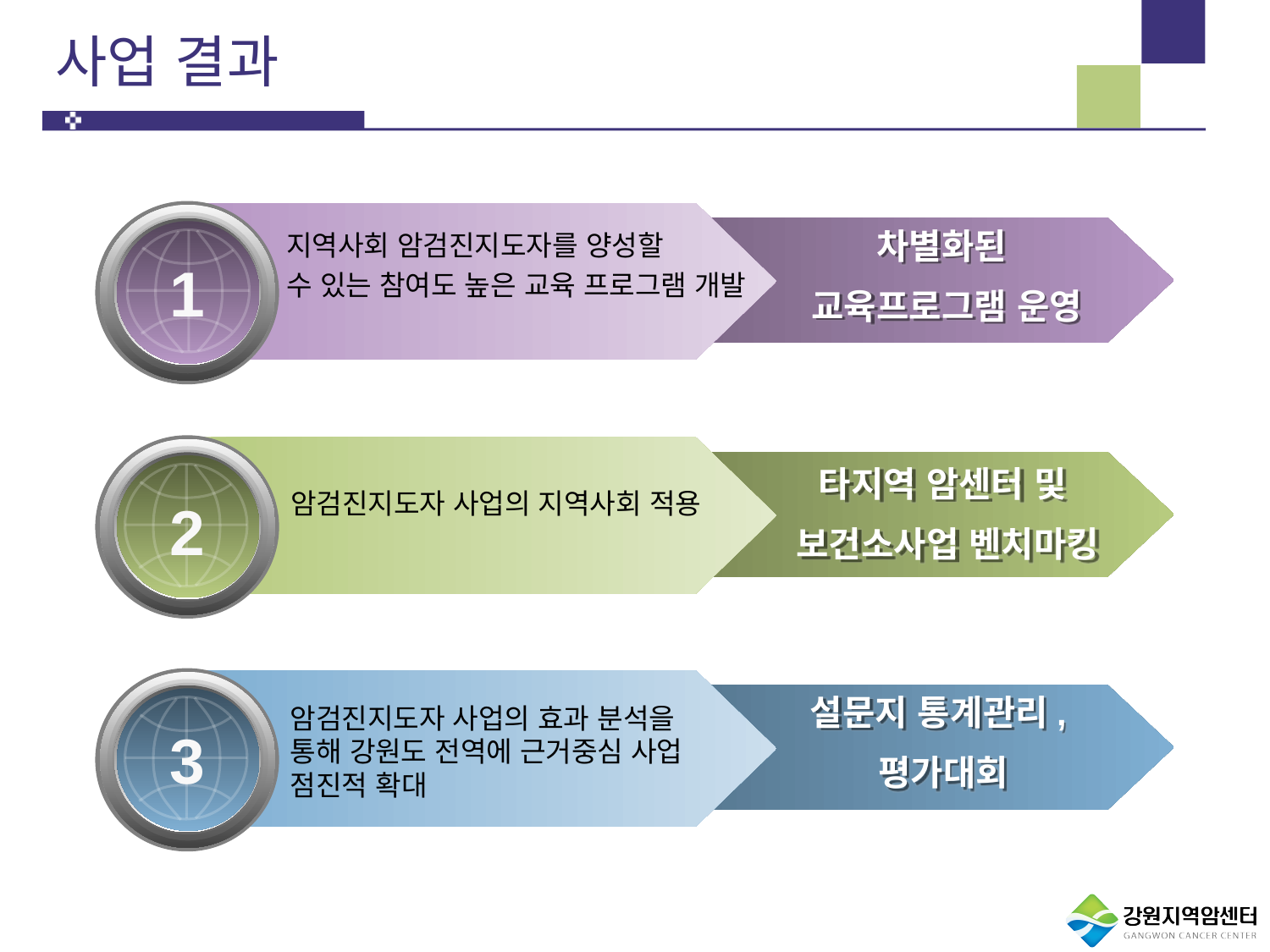

# 사업 결과

차별화된
교육프로그램 운영
     지역사회 암검진지도자를 양성할
     수 있는 참여도 높은 교육 프로그램 개발

1

타지역 암센터 및
보건소사업 벤치마킹

     암검진지도자 사업의 지역사회 적용
2

설문지 통계관리,
평가대회

암검진지도자 사업의 효과 분석을
통해 강원도 전역에 근거중심 사업
점진적 확대

3